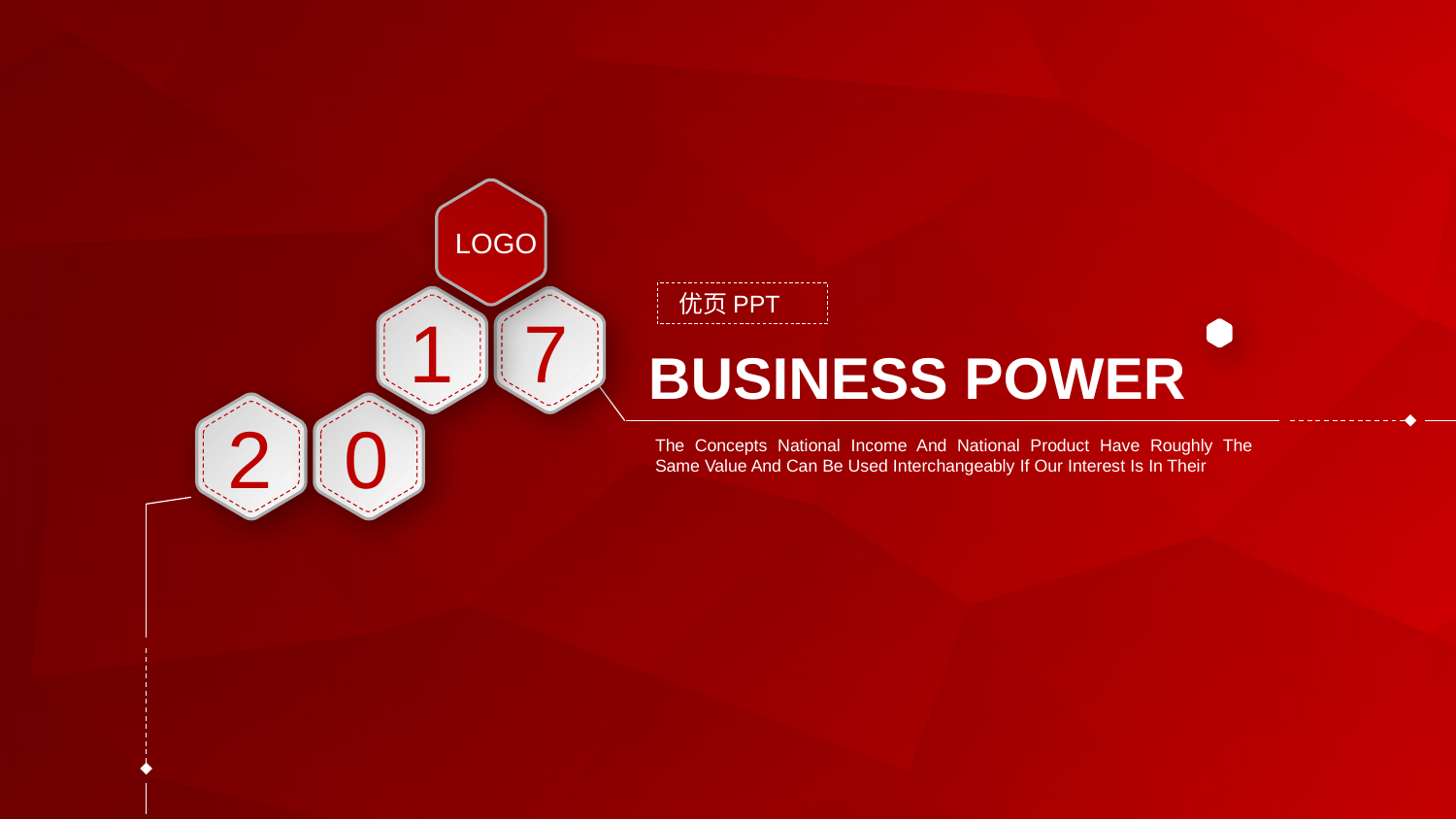

LOGO
优页PPT

1

7

BUSINESS POWER

2

0
The Concepts National Income And National Product Have Roughly The Same Value And Can Be Used Interchangeably If Our Interest Is In Their